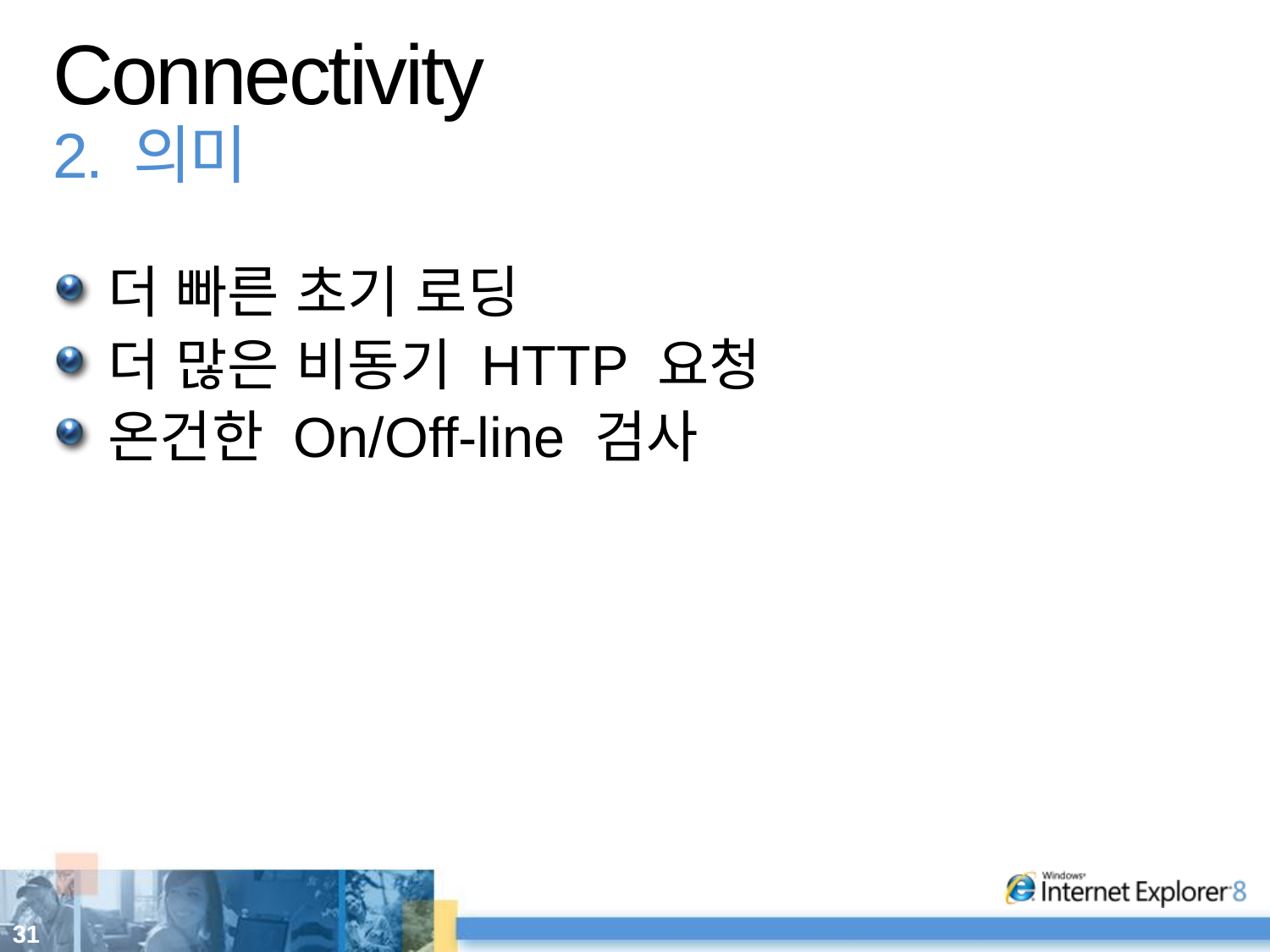

# Connectivity 2. 의미
더 빠른 초기 로딩
더 많은 비동기 HTTP 요청
온건한 On/Off-line 검사